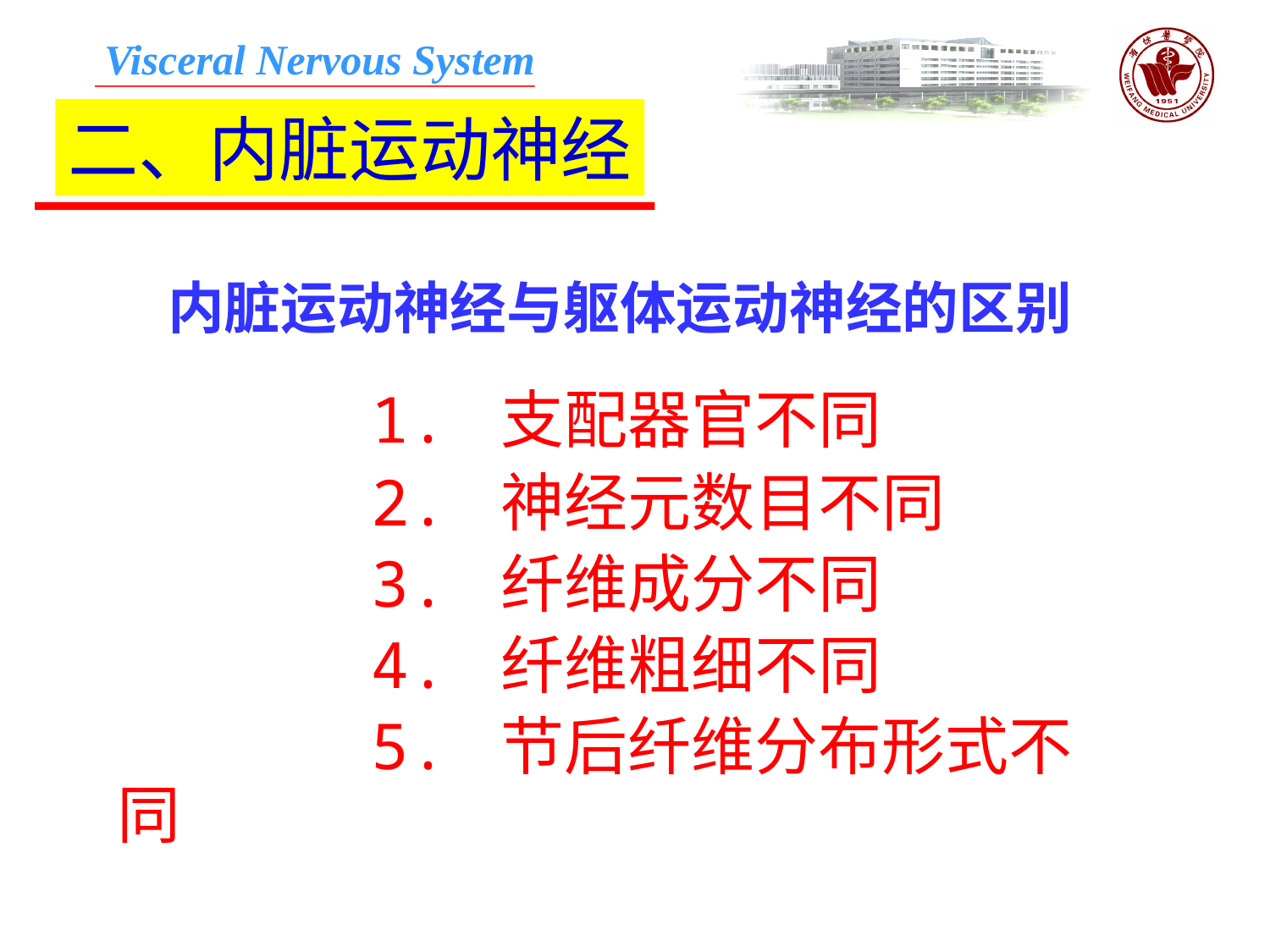

二、内脏运动神经
内脏运动神经与躯体运动神经的区别
		1. 支配器官不同
		2. 神经元数目不同
		3. 纤维成分不同
		4. 纤维粗细不同
		5. 节后纤维分布形式不同